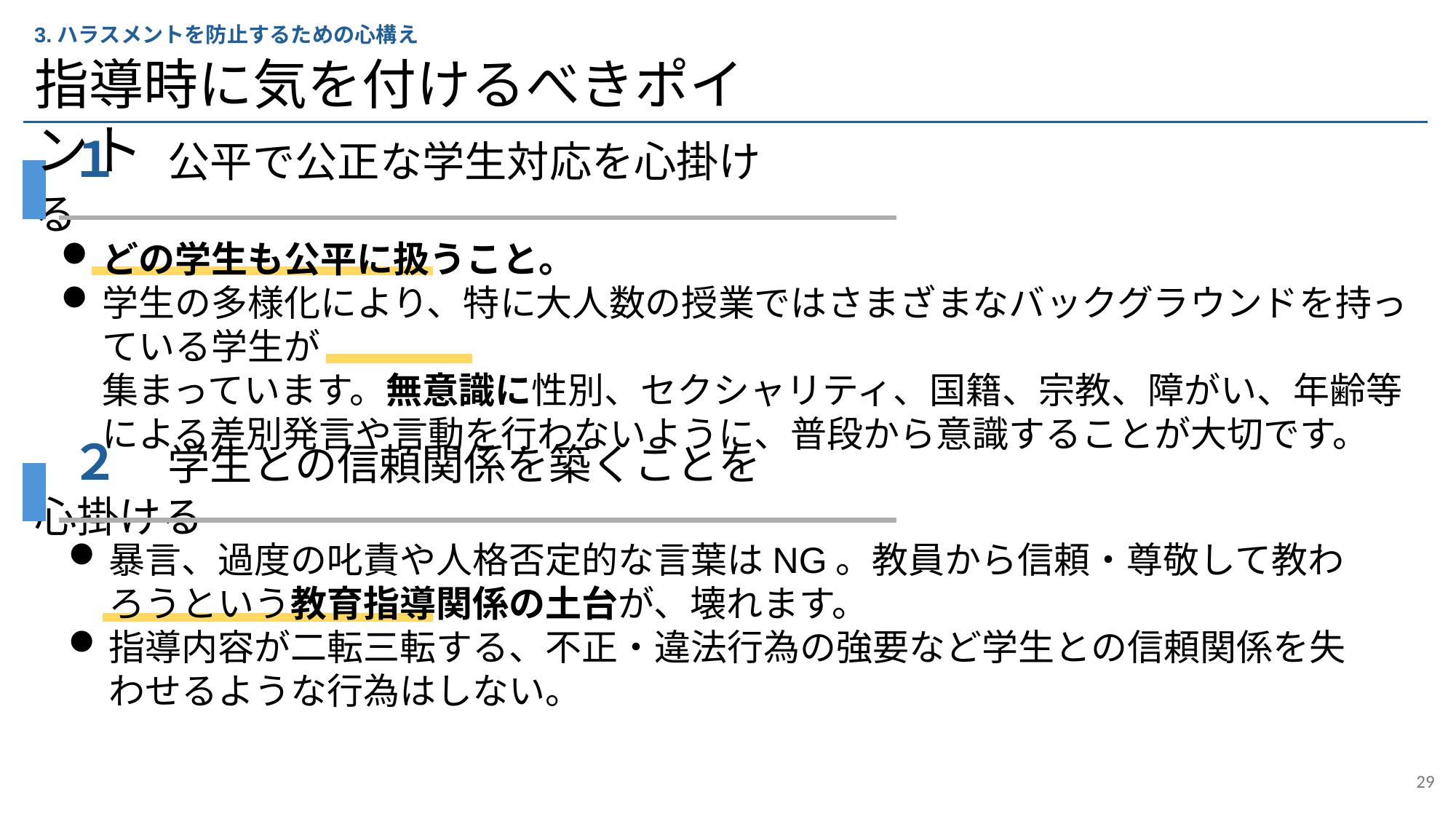

3.ハラスメントを防止するための心構え
指導時に気を付けるべきポイント
　１　公平で公正な学生対応を心掛ける

どの学生も公平に扱うこと。
学生の多様化により、特に大人数の授業ではさまざまなバックグラウンドを持っている学生が
集まっています。無意識に性別、セクシャリティ、国籍、宗教、障がい、年齢等による差別発言や言動を行わないように、普段から意識することが大切です。
　２　学生との信頼関係を築くことを心掛ける

暴言、過度の叱責や人格否定的な言葉はNG。教員から信頼・尊敬して教わろうという教育指導関係の土台が、壊れます。
指導内容が二転三転する、不正・違法行為の強要など学生との信頼関係を失わせるような行為はしない。
29